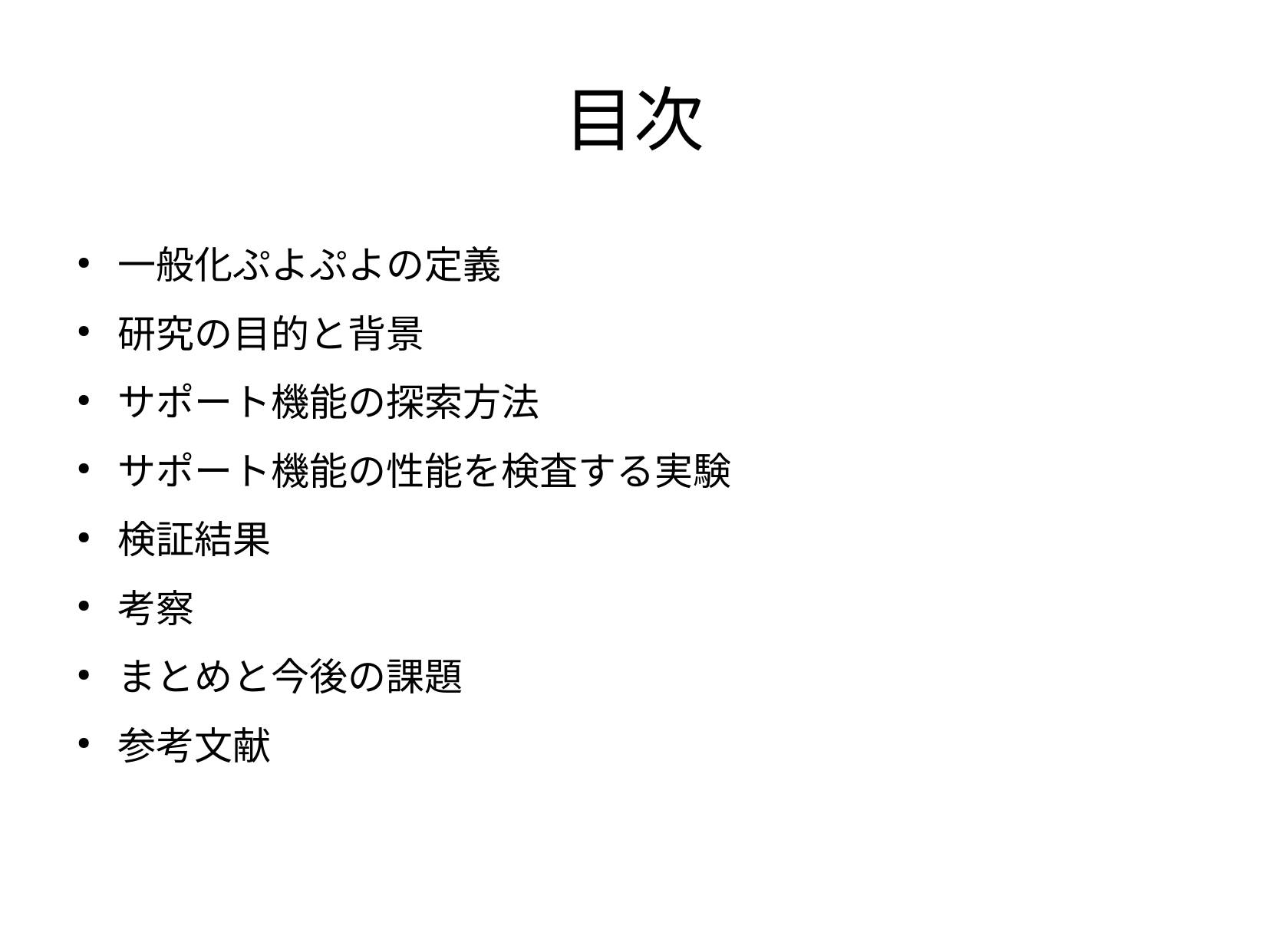

目次

一般化ぷよぷよの定義
研究の目的と背景
サポート機能の探索方法
サポート機能の性能を検査する実験
検証結果
考察
まとめと今後の課題
参考文献